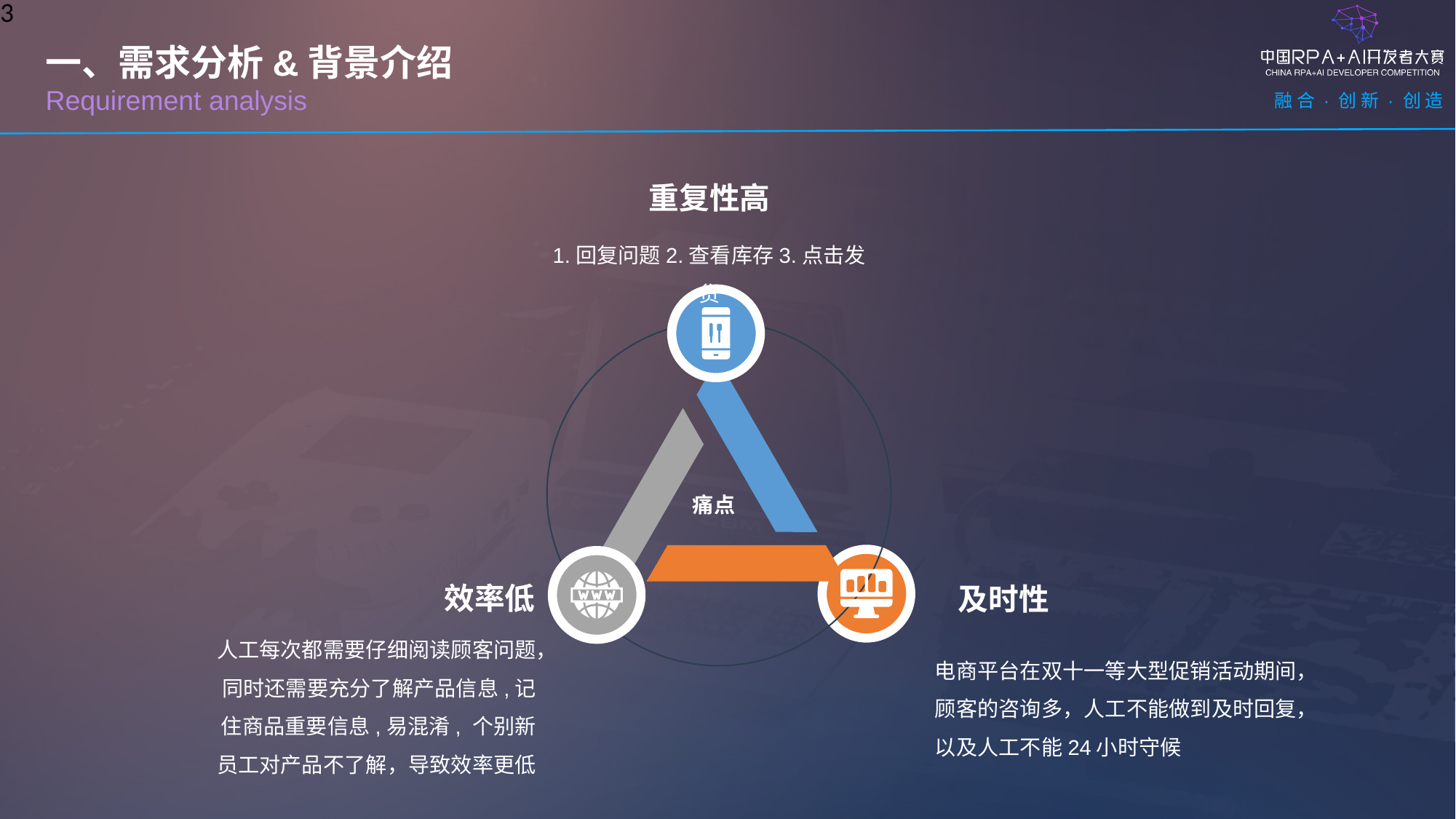

3
一、需求分析&背景介绍
Requirement analysis
重复性高
1.回复问题2.查看库存3.点击发货

痛点

效率低
及时性
人工每次都需要仔细阅读顾客问题，同时还需要充分了解产品信息,记住商品重要信息,易混淆, 个别新员工对产品不了解，导致效率更低

电商平台在双十一等大型促销活动期间，顾客的咨询多，人工不能做到及时回复，以及人工不能24小时守候